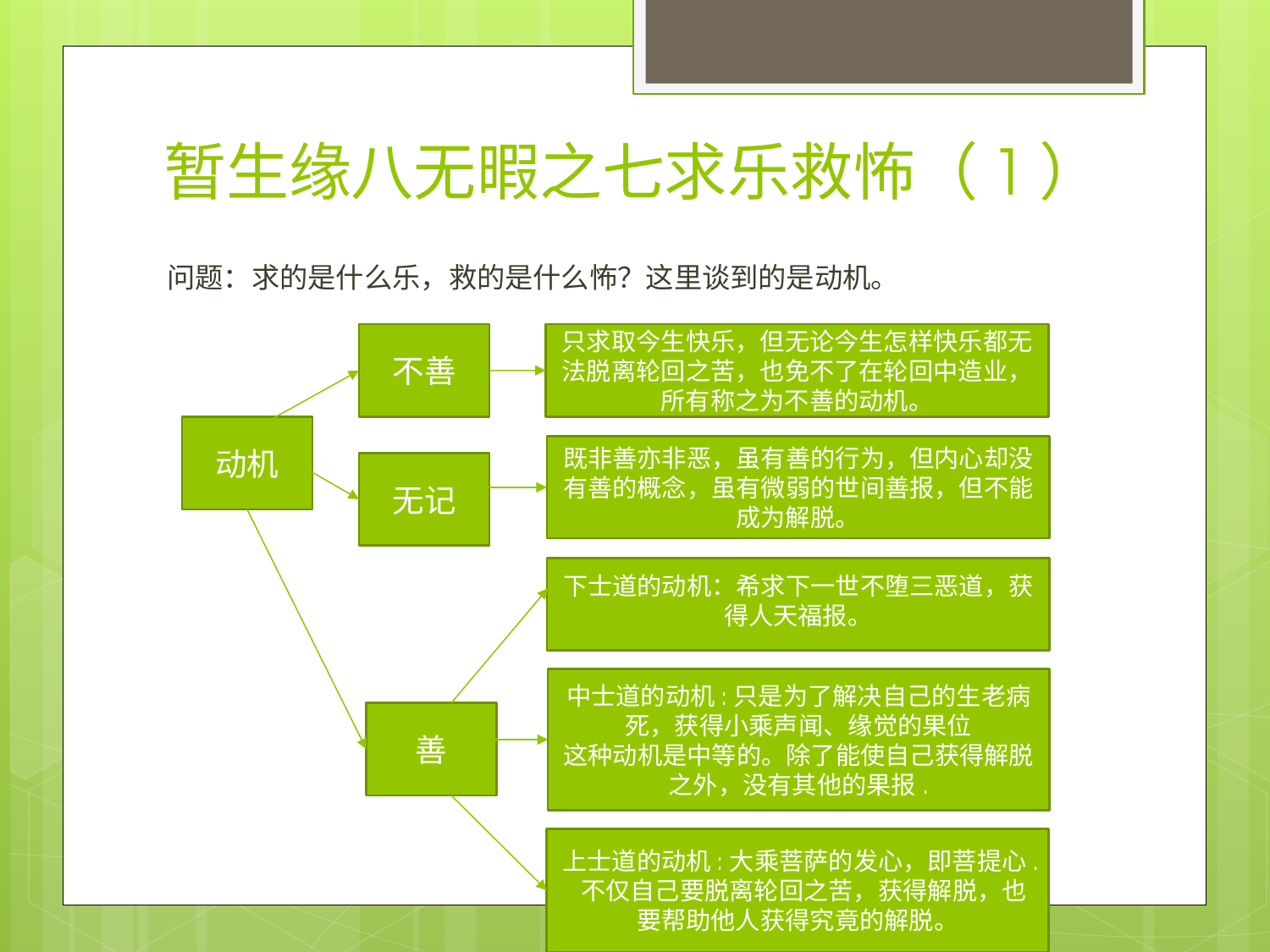

# 暂生缘八无暇之七求乐救怖（1）

问题：求的是什么乐，救的是什么怖？这里谈到的是动机。

不善
只求取今生快乐，但无论今生怎样快乐都无法脱离轮回之苦，也免不了在轮回中造业，所有称之为不善的动机。
动机
既非善亦非恶，虽有善的行为，但内心却没有善的概念，虽有微弱的世间善报，但不能成为解脱。
无记

下士道的动机：希求下一世不堕三恶道，获得人天福报。

中士道的动机:只是为了解决自己的生老病死，获得小乘声闻、缘觉的果位
这种动机是中等的。除了能使自己获得解脱之外，没有其他的果报.
善
上士道的动机:大乘菩萨的发心，即菩提心. 不仅自己要脱离轮回之苦，获得解脱，也要帮助他人获得究竟的解脱。